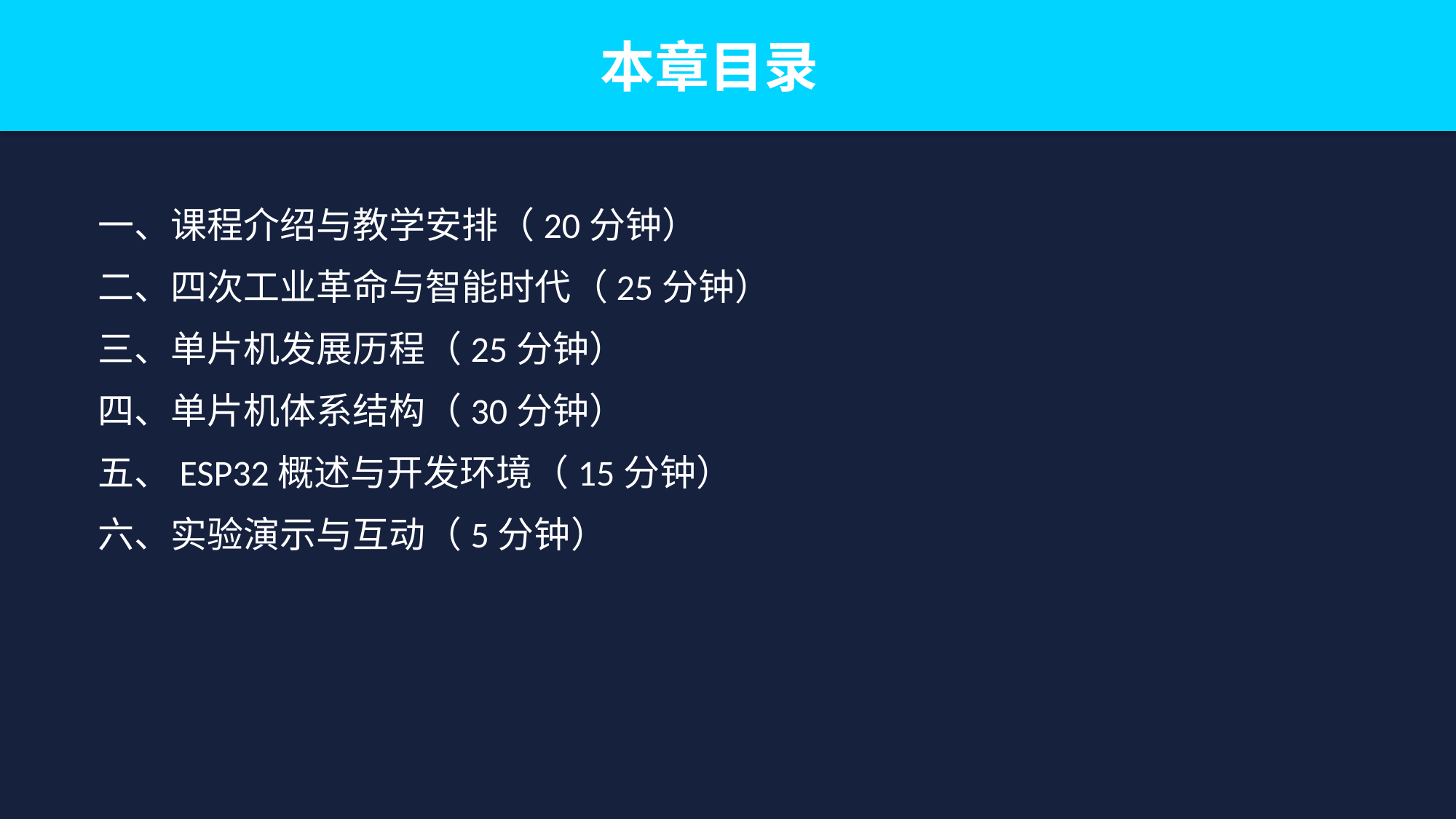

本章目录
一、课程介绍与教学安排（20分钟）
二、四次工业革命与智能时代（25分钟）
三、单片机发展历程（25分钟）
四、单片机体系结构（30分钟）
五、ESP32概述与开发环境（15分钟）
六、实验演示与互动（5分钟）